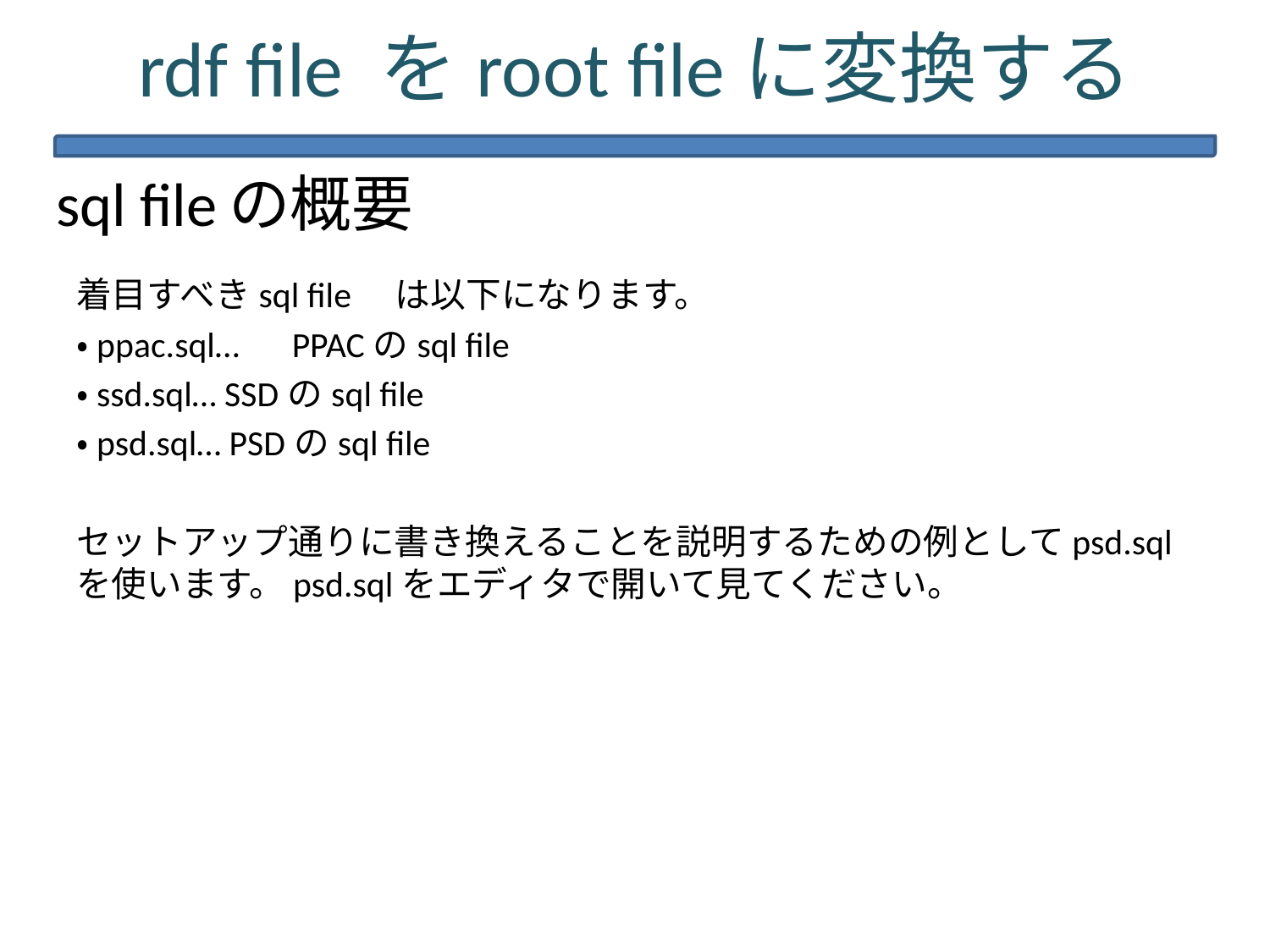

# rdf file をroot fileに変換する

sql fileの概要
着目すべきsql file　は以下になります。
・ppac.sql…　PPACのsql file
・ssd.sql… SSDのsql file
・psd.sql… PSDのsql file

セットアップ通りに書き換えることを説明するための例としてpsd.sqlを使います。psd.sqlをエディタで開いて見てください。